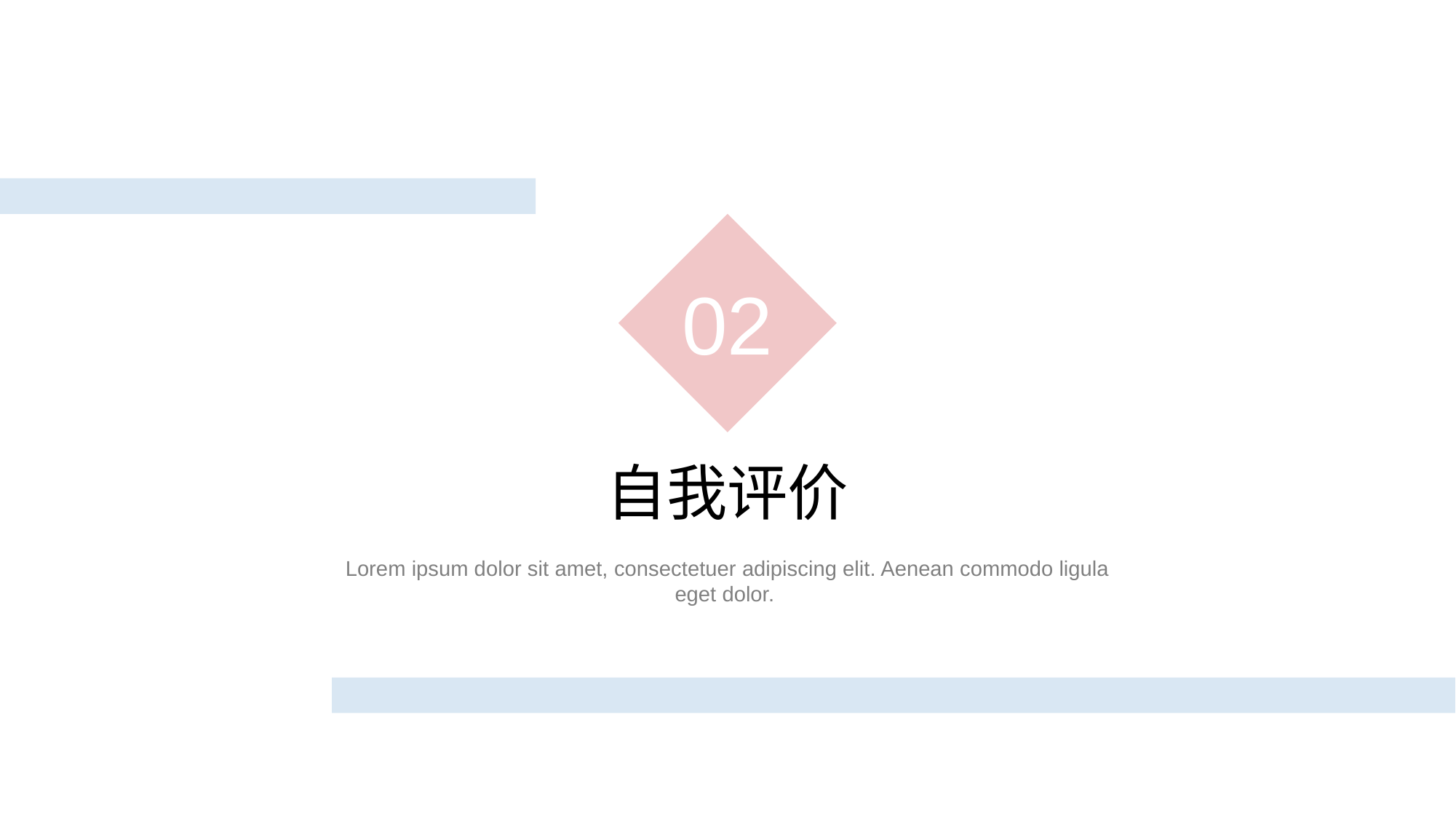

02
自我评价
Lorem ipsum dolor sit amet, consectetuer adipiscing elit. Aenean commodo ligula eget dolor.